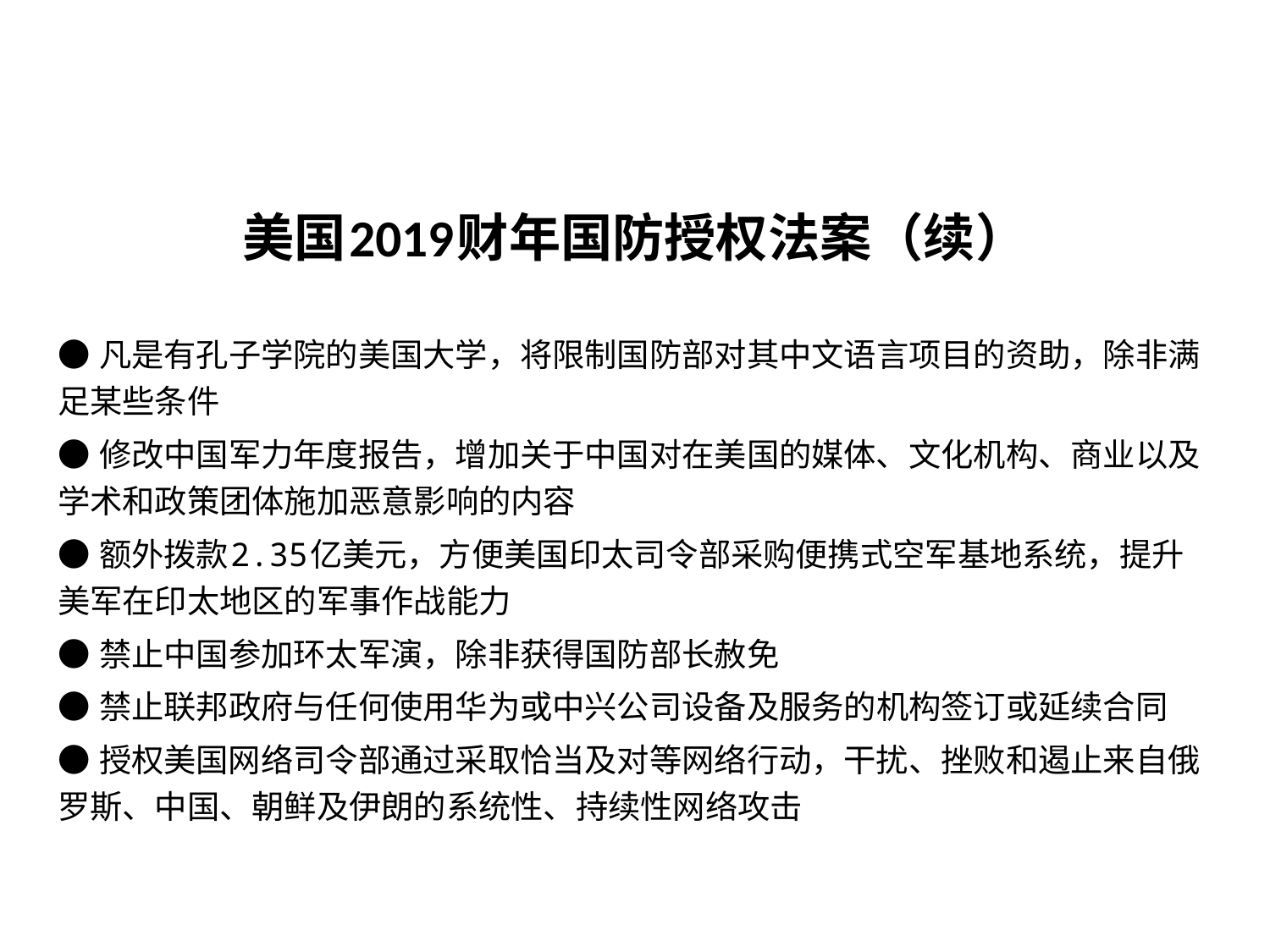

美国2019财年国防授权法案（续）

● 凡是有孔子学院的美国大学，将限制国防部对其中文语言项目的资助，除非满足某些条件
● 修改中国军力年度报告，增加关于中国对在美国的媒体、文化机构、商业以及学术和政策团体施加恶意影响的内容
● 额外拨款2.35亿美元，方便美国印太司令部采购便携式空军基地系统，提升美军在印太地区的军事作战能力
● 禁止中国参加环太军演，除非获得国防部长赦免
● 禁止联邦政府与任何使用华为或中兴公司设备及服务的机构签订或延续合同
● 授权美国网络司令部通过采取恰当及对等网络行动，干扰、挫败和遏止来自俄罗斯、中国、朝鲜及伊朗的系统性、持续性网络攻击
IWEP